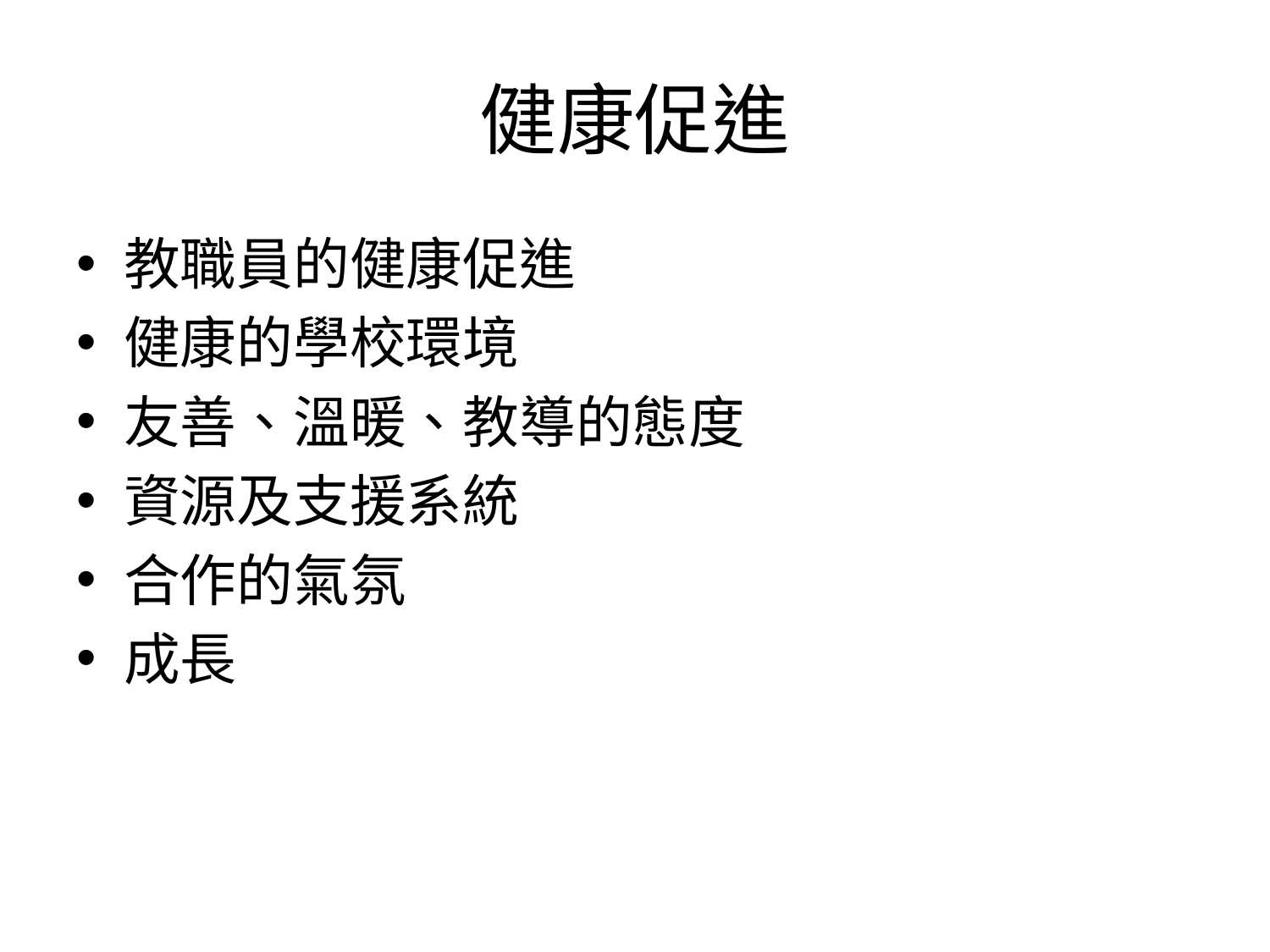

# 健康促進
教職員的健康促進
健康的學校環境
友善、溫暖、教導的態度
資源及支援系統
合作的氣氛
成長